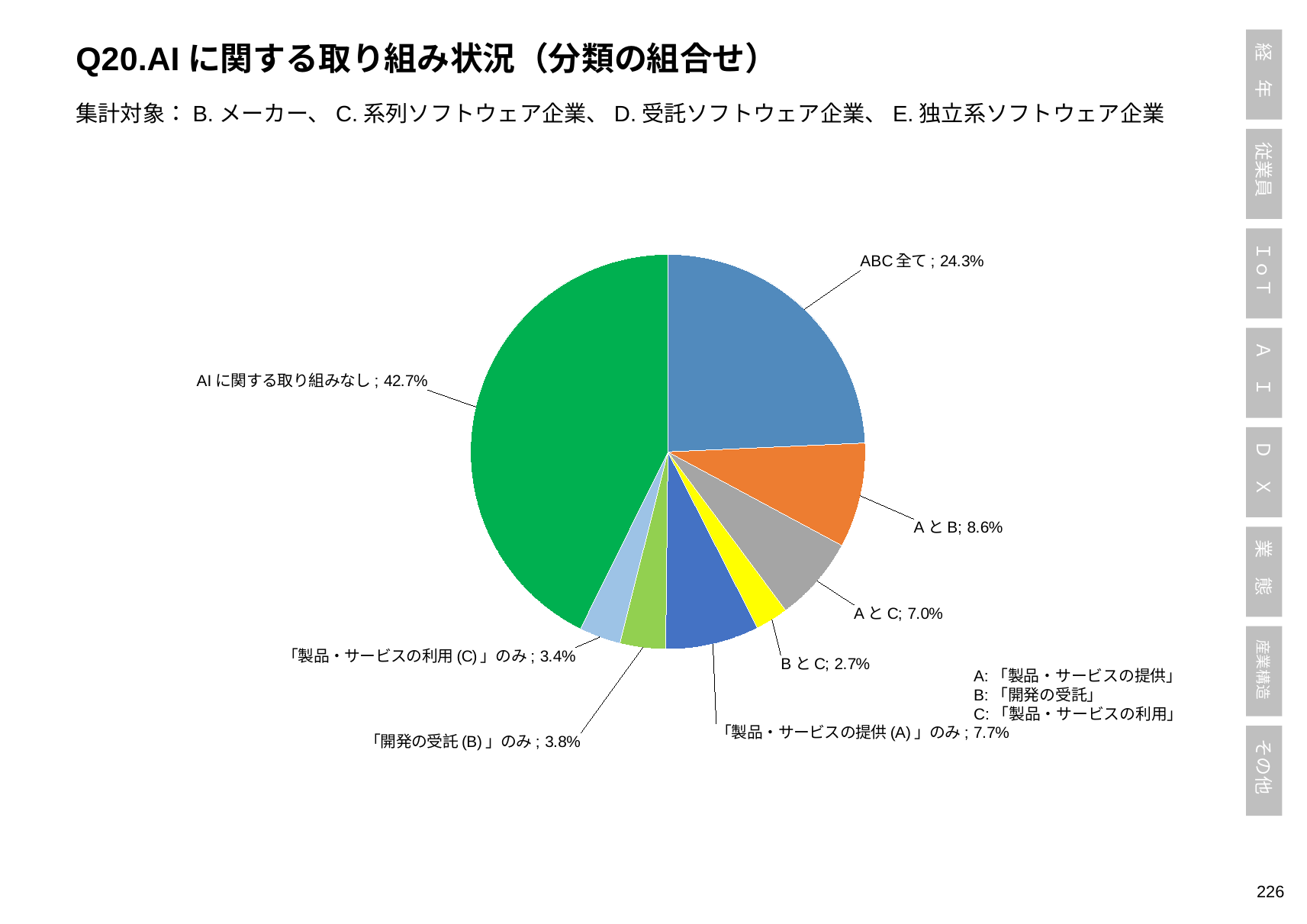

Q20.AIに関する取り組み状況（分類の組合せ）
集計対象：B.メーカー、C.系列ソフトウェア企業、D.受託ソフトウェア企業、E.独立系ソフトウェア企業

### Chart

| Category | AIの取り組み状況（分類の組み合せ）（n=560） |
|---|---|
| ABC全て | 0.24285714285714285 |
| AとB | 0.08571428571428572 |
| AとC | 0.06964285714285715 |
| BとC | 0.026785714285714284 |
| 「製品・サービスの提供(A)」のみ | 0.07678571428571429 |
| 「開発の受託(B)」のみ | 0.0375 |
| 「製品・サービスの利用(C)」のみ | 0.033928571428571426 |
| AIに関する取り組みなし | 0.42678571428571427 |
A:「製品・サービスの提供」
B:「開発の受託」
C:「製品・サービスの利用」
226